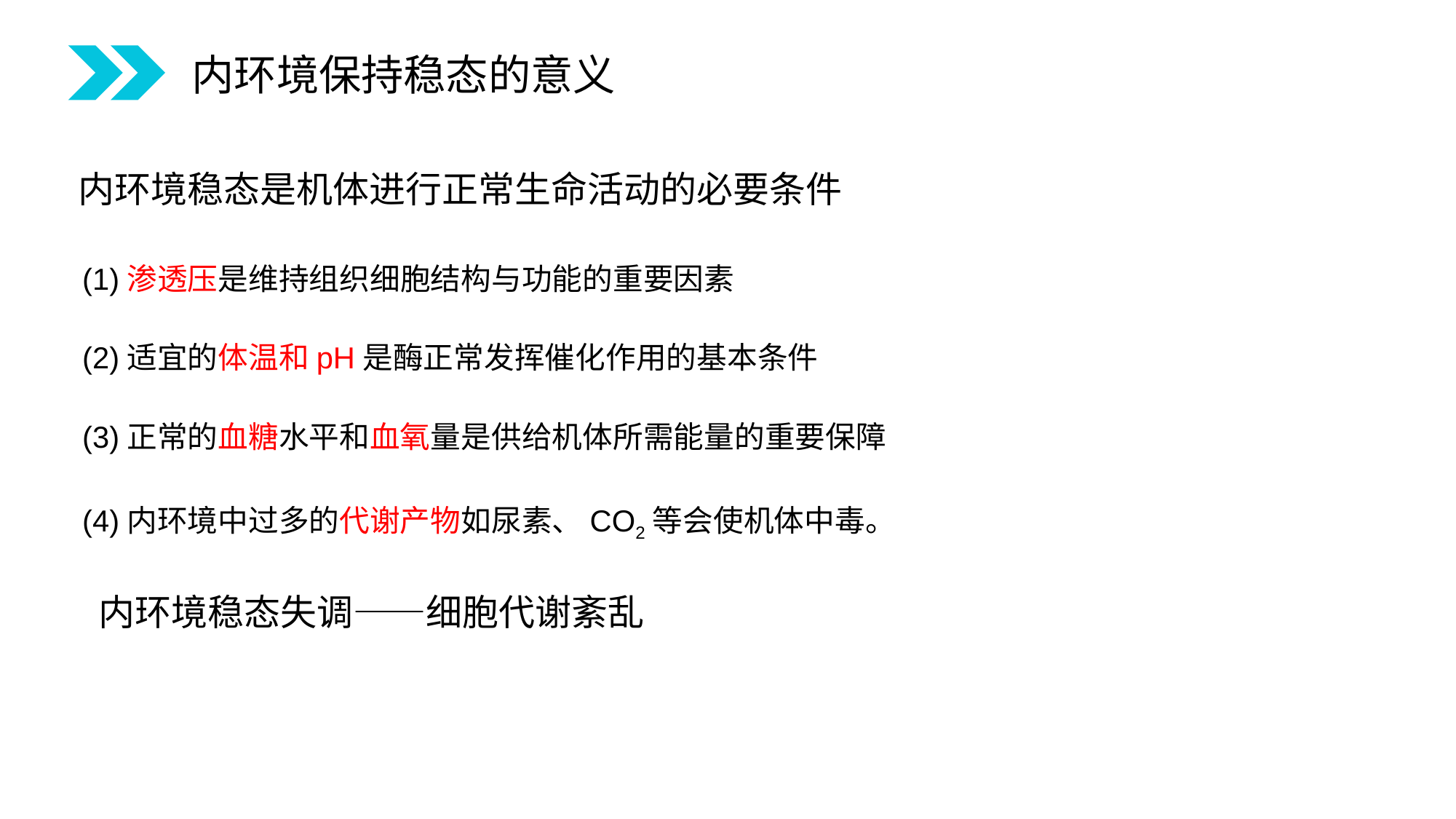

内环境保持稳态的意义

内环境稳态是机体进行正常生命活动的必要条件
(1)渗透压是维持组织细胞结构与功能的重要因素
(2)适宜的体温和pH是酶正常发挥催化作用的基本条件
(3)正常的血糖水平和血氧量是供给机体所需能量的重要保障
(4)内环境中过多的代谢产物如尿素、CO2等会使机体中毒。
内环境稳态失调——细胞代谢紊乱